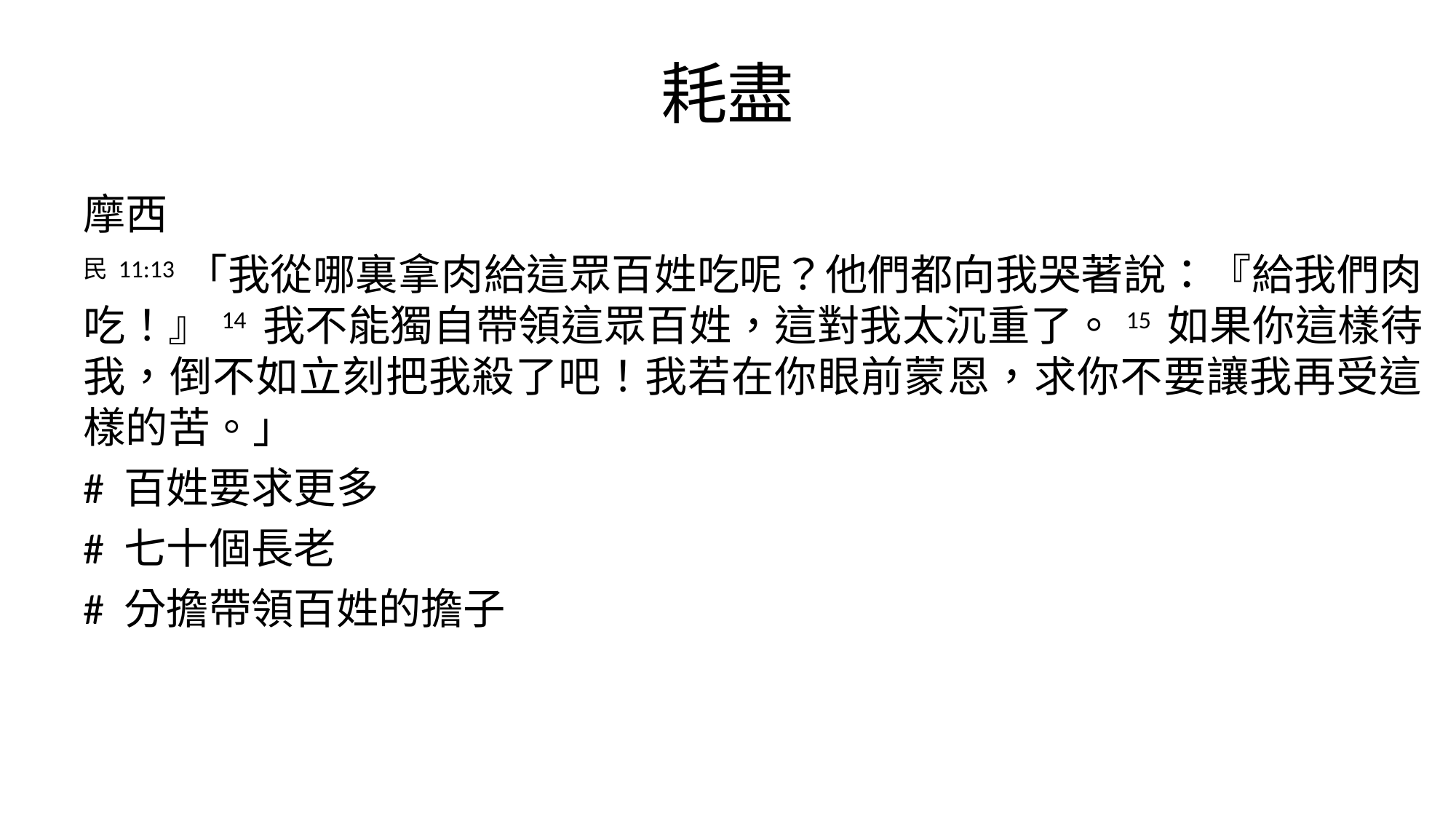

耗盡
摩西
民11:13「我從哪裏拿肉給這眾百姓吃呢？他們都向我哭著說：『給我們肉吃！』14 我不能獨自帶領這眾百姓，這對我太沉重了。15 如果你這樣待我，倒不如立刻把我殺了吧！我若在你眼前蒙恩，求你不要讓我再受這樣的苦。」
# 百姓要求更多
# 七十個長老
# 分擔帶領百姓的擔子